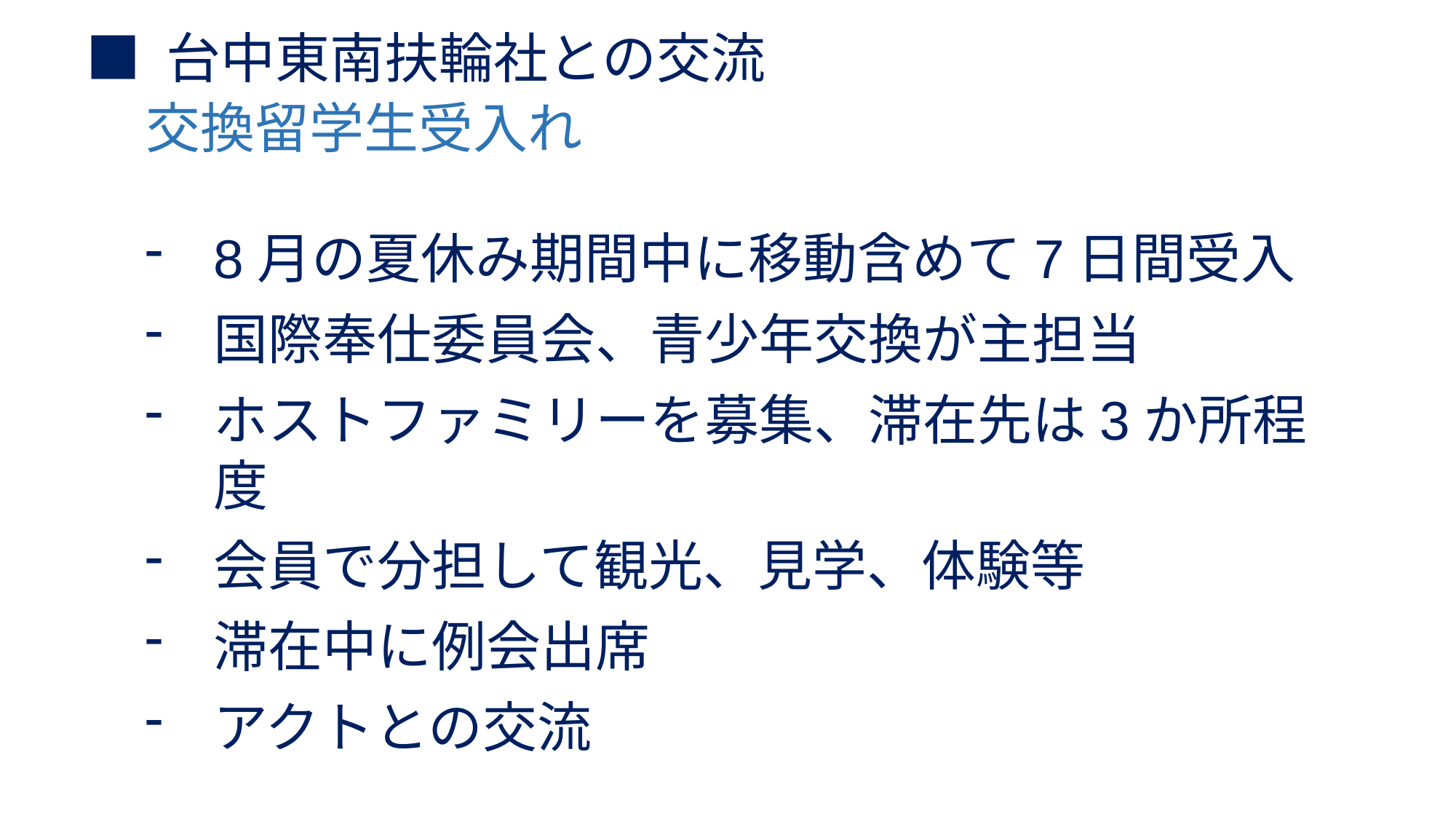

■ 台中東南扶輪社との交流
    交換留学生受入れ
8月の夏休み期間中に移動含めて7日間受入
国際奉仕委員会、青少年交換が主担当
ホストファミリーを募集、滞在先は3か所程度
会員で分担して観光、見学、体験等
滞在中に例会出席
アクトとの交流